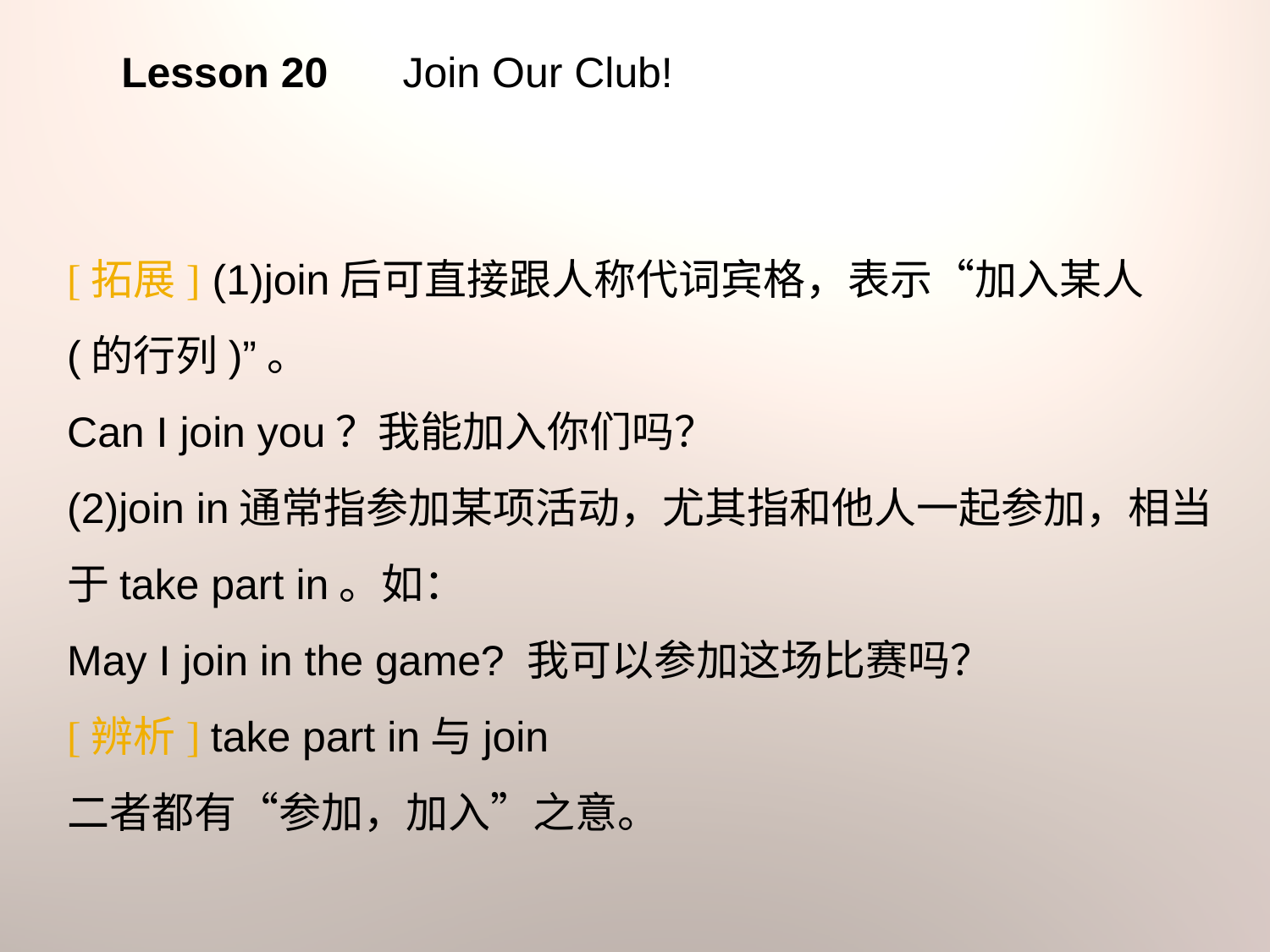

Lesson 20 　Join Our Club!
[拓展] (1)join后可直接跟人称代词宾格，表示“加入某人(的行列)”。
Can I join you？我能加入你们吗？
(2)join in通常指参加某项活动，尤其指和他人一起参加，相当于take part in。如：
May I join in the game? 我可以参加这场比赛吗？
[辨析] take part in与join
二者都有“参加，加入”之意。